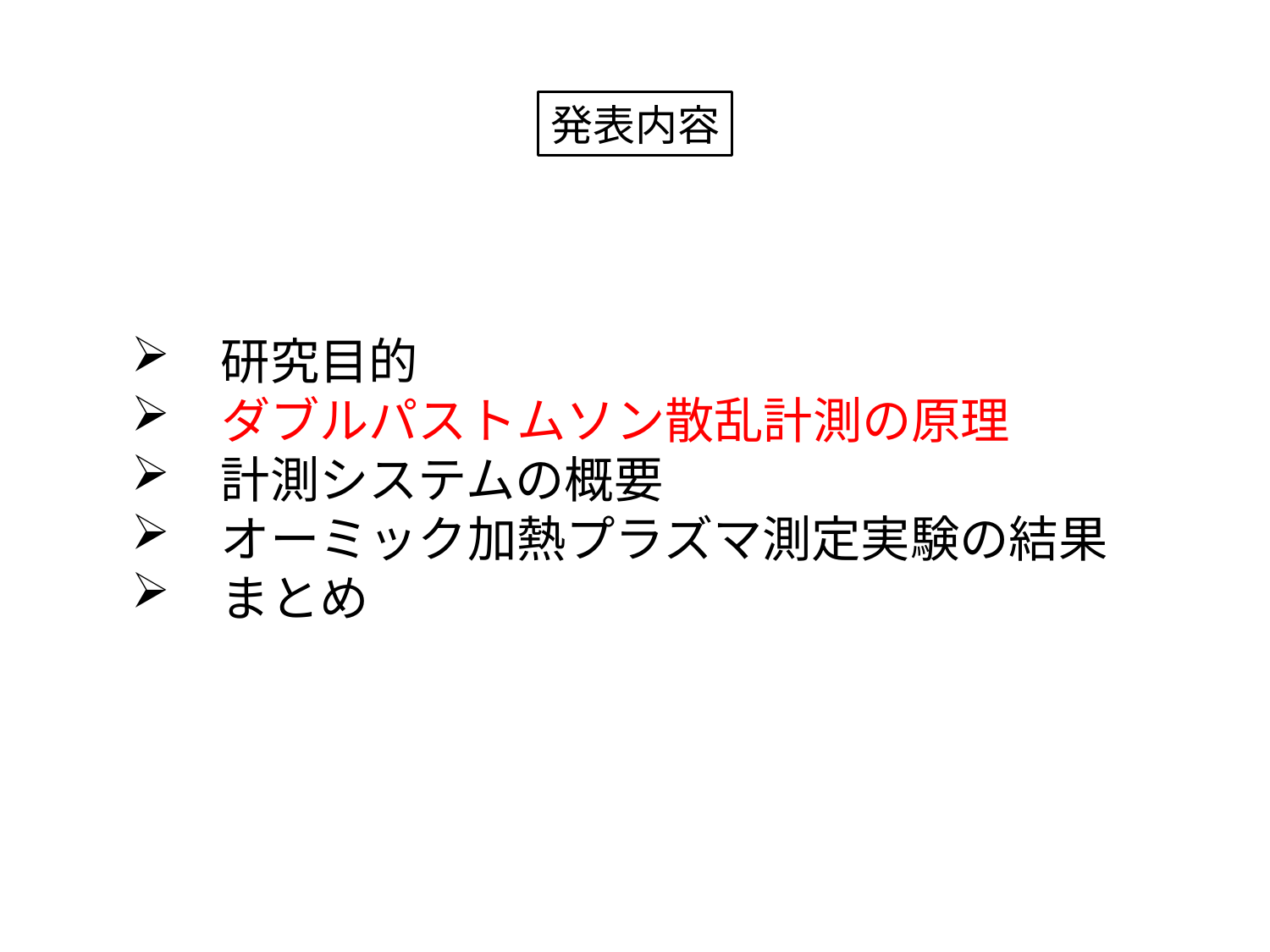

発表内容
　研究目的
　ダブルパストムソン散乱計測の原理
　計測システムの概要
　オーミック加熱プラズマ測定実験の結果
　まとめ